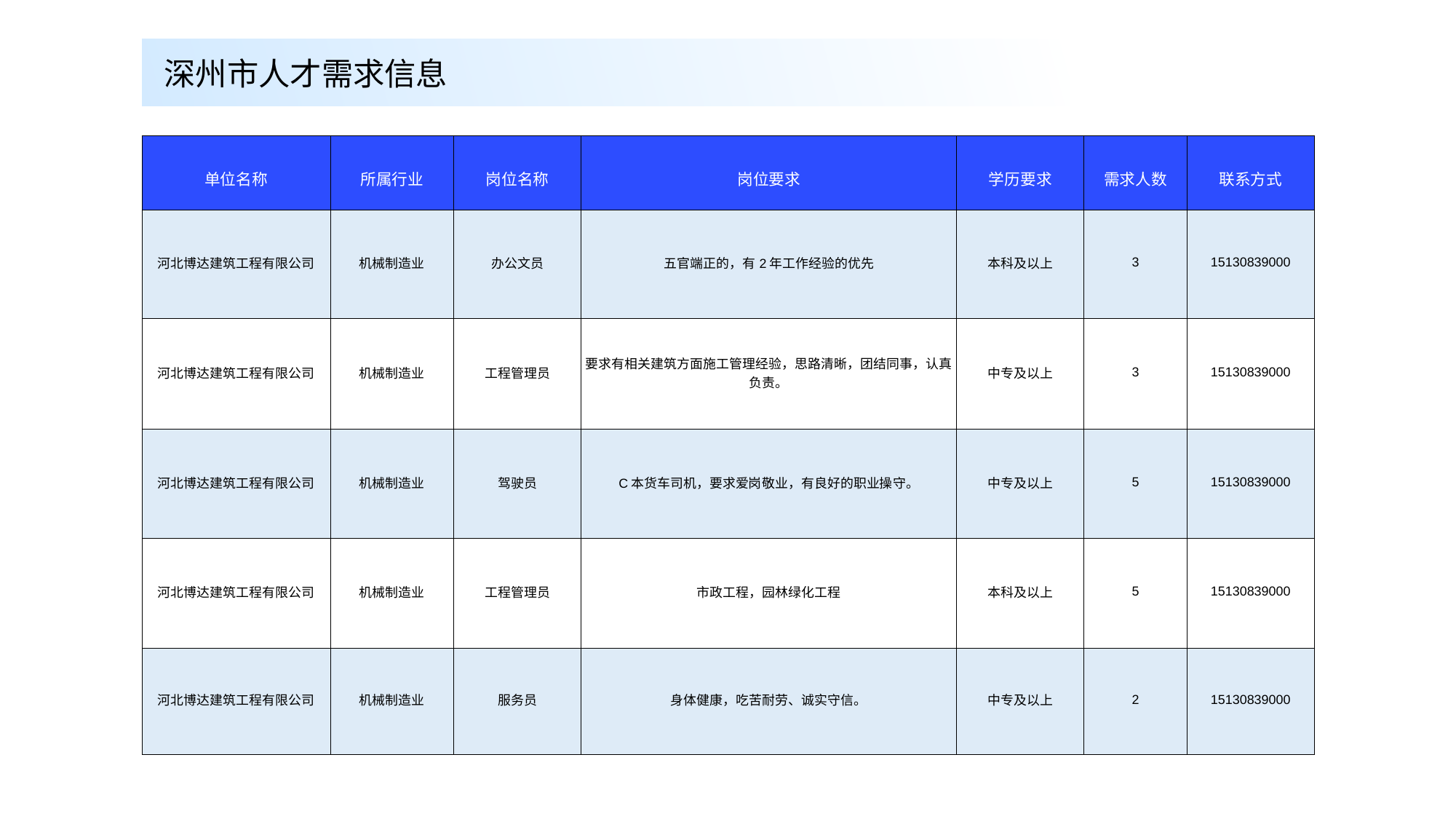

深州市人才需求信息
| 单位名称 | 所属行业 | 岗位名称 | 岗位要求 | 学历要求 | 需求人数 | 联系方式 |
| --- | --- | --- | --- | --- | --- | --- |
| 河北博达建筑工程有限公司 | 机械制造业 | 办公文员 | 五官端正的，有2年工作经验的优先 | 本科及以上 | 3 | 15130839000 |
| 河北博达建筑工程有限公司 | 机械制造业 | 工程管理员 | 要求有相关建筑方面施工管理经验，思路清晰，团结同事，认真负责。 | 中专及以上 | 3 | 15130839000 |
| 河北博达建筑工程有限公司 | 机械制造业 | 驾驶员 | C本货车司机，要求爱岗敬业，有良好的职业操守。 | 中专及以上 | 5 | 15130839000 |
| 河北博达建筑工程有限公司 | 机械制造业 | 工程管理员 | 市政工程，园林绿化工程 | 本科及以上 | 5 | 15130839000 |
| 河北博达建筑工程有限公司 | 机械制造业 | 服务员 | 身体健康，吃苦耐劳、诚实守信。 | 中专及以上 | 2 | 15130839000 |
25